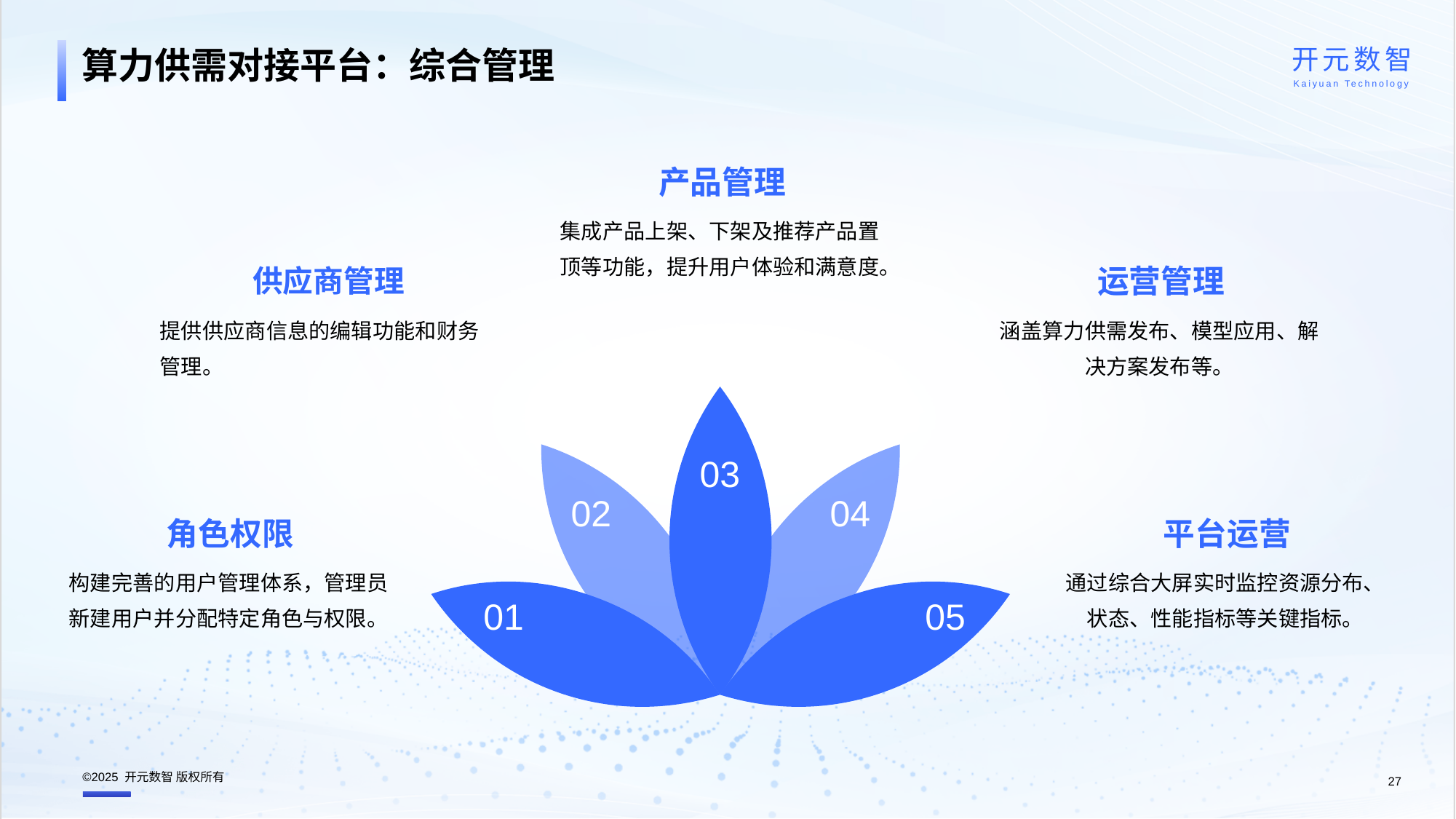

算力供需对接平台：综合管理
产品管理
集成产品上架、下架及推荐产品置顶等功能，提升用户体验和满意度。
供应商管理
运营管理
提供供应商信息的编辑功能和财务管理。
涵盖算力供需发布、模型应用、解决方案发布等。

03

02
04
角色权限
平台运营
构建完善的用户管理体系，管理员新建用户并分配特定角色与权限。
通过综合大屏实时监控资源分布、状态、性能指标等关键指标。

01
05